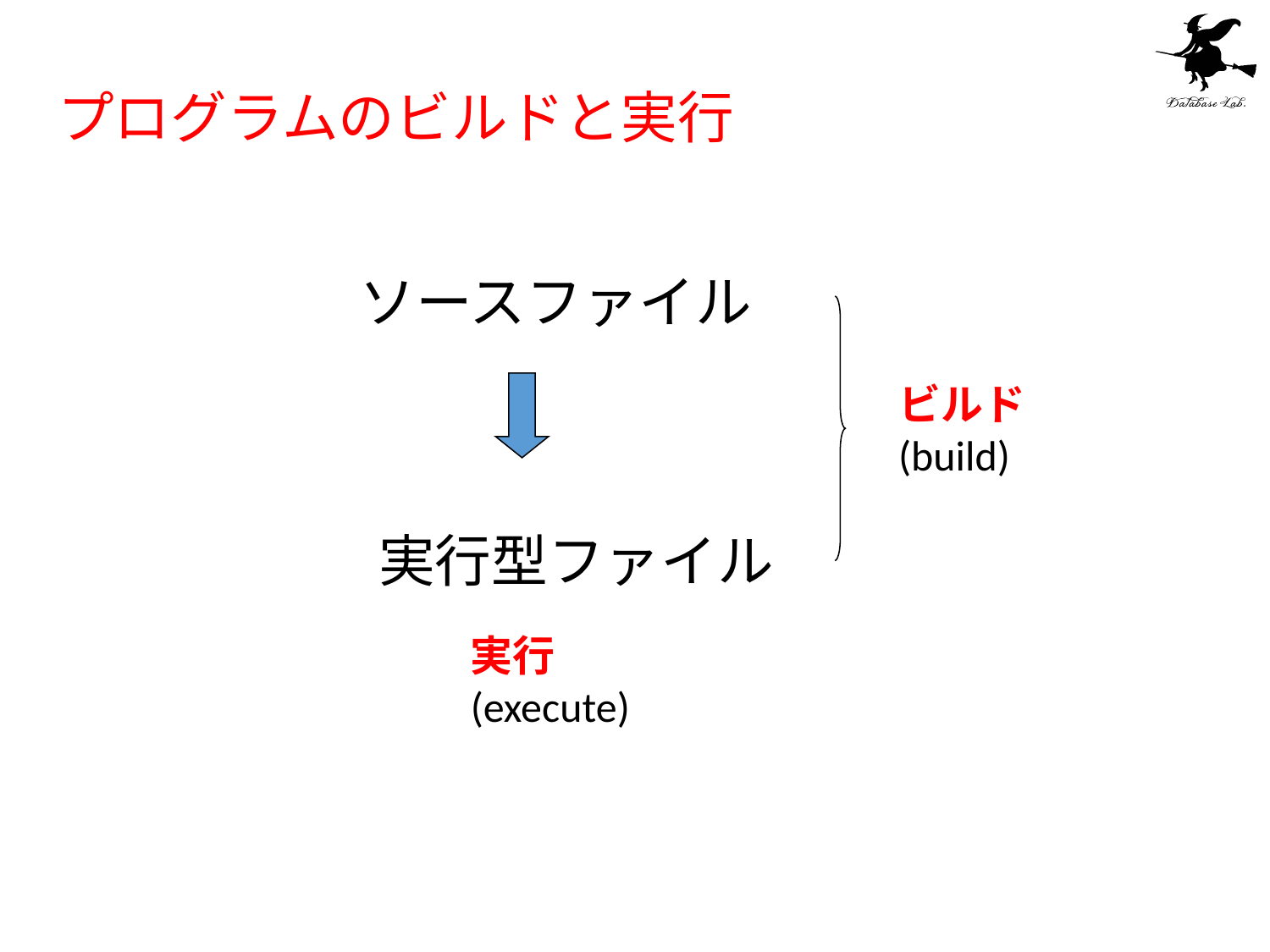

# プログラムのビルドと実行
ソースファイル

ビルド
(build)

実行型ファイル
実行
(execute)